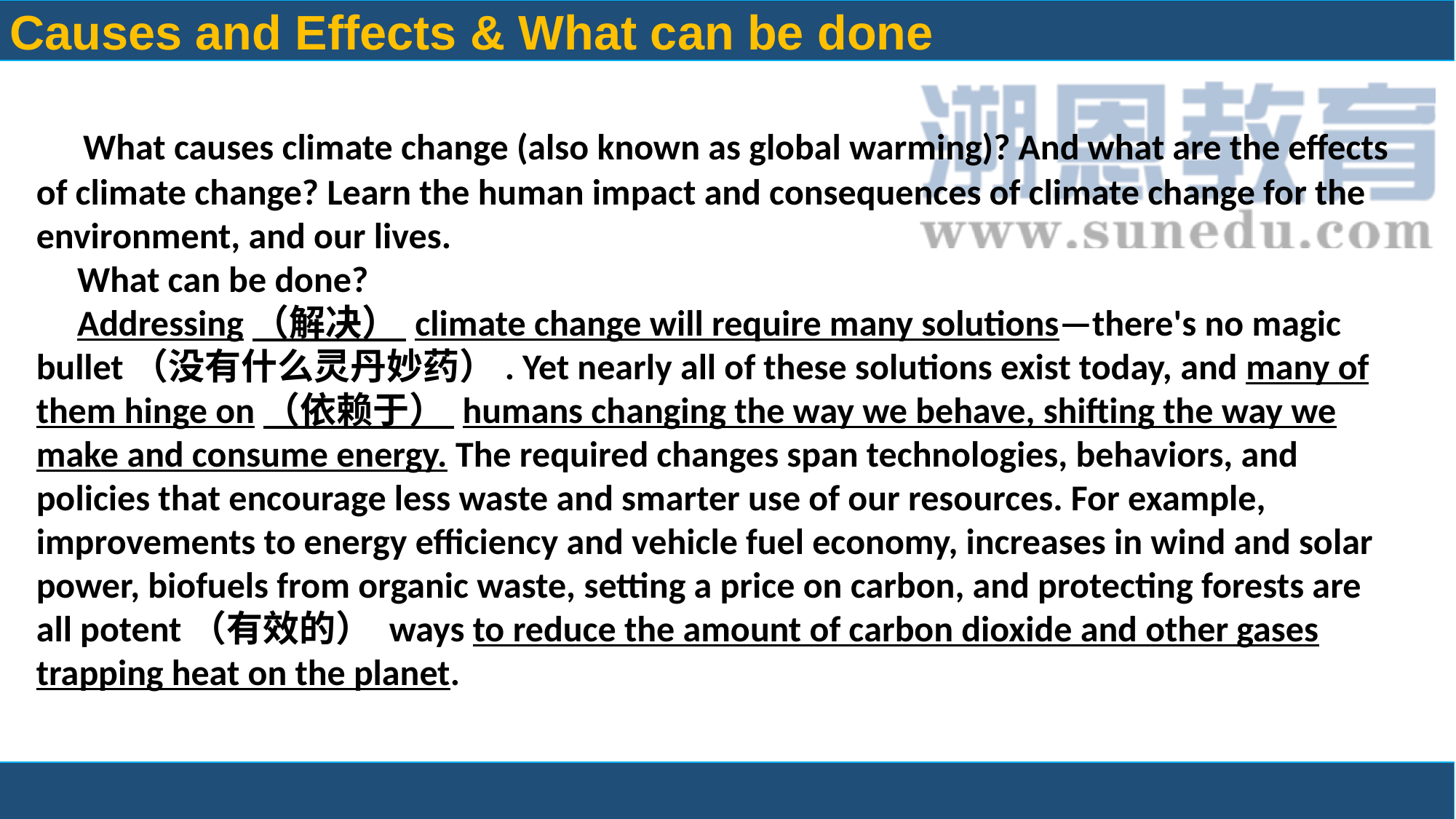

Causes and Effects & What can be done
     What causes climate change (also known as global warming)? And what are the effects of climate change? Learn the human impact and consequences of climate change for the environment, and our lives.
     What can be done?
     Addressing（解决） climate change will require many solutions—there's no magic bullet（没有什么灵丹妙药）. Yet nearly all of these solutions exist today, and many of them hinge on（依赖于） humans changing the way we behave, shifting the way we make and consume energy. The required changes span technologies, behaviors, and policies that encourage less waste and smarter use of our resources. For example, improvements to energy efficiency and vehicle fuel economy, increases in wind and solar power, biofuels from organic waste, setting a price on carbon, and protecting forests are all potent（有效的） ways to reduce the amount of carbon dioxide and other gases trapping heat on the planet.